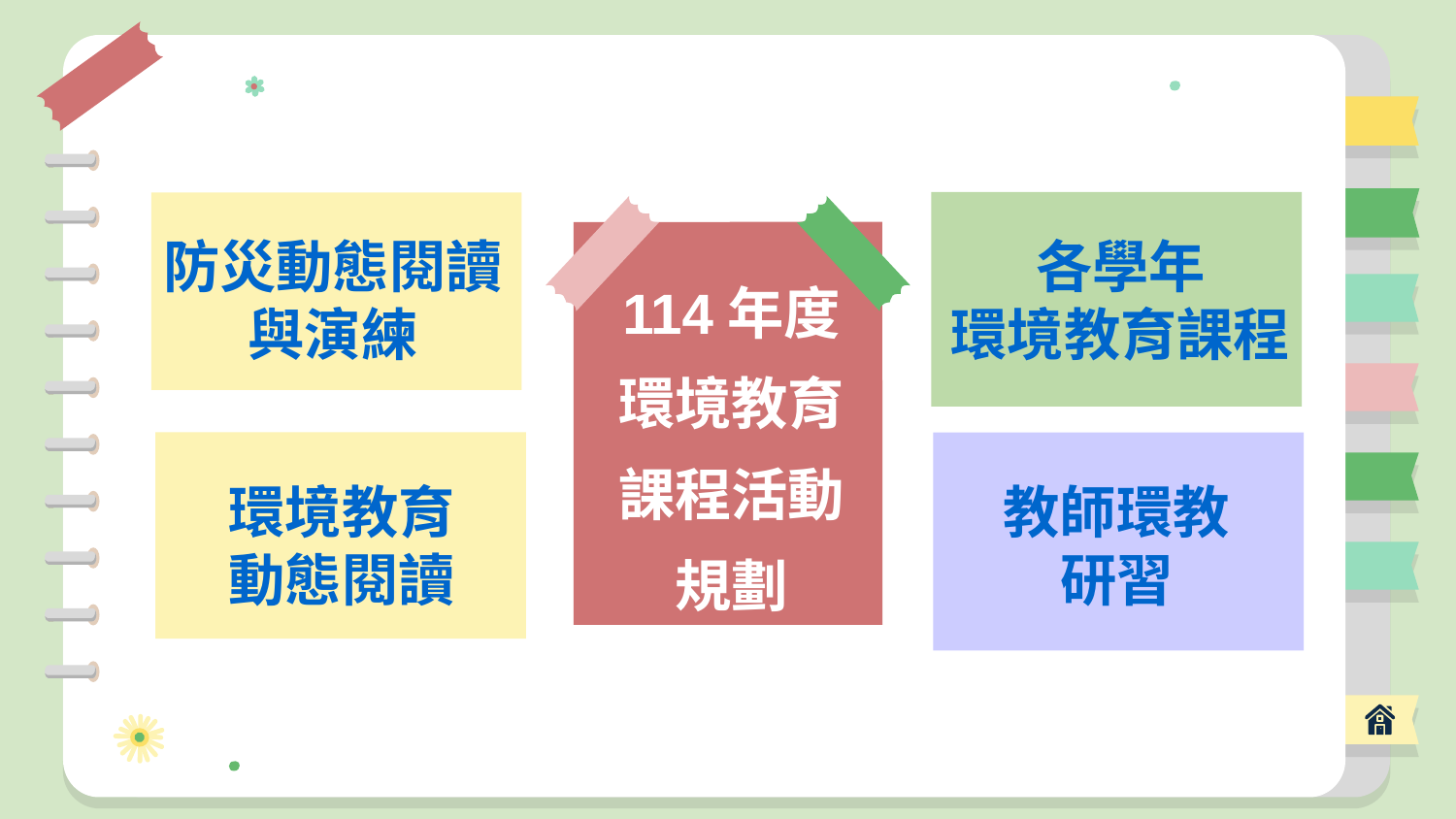

各學年
環境教育課程

防災動態閱讀與演練

# 114年度 環境教育 課程活動 規劃

環境教育
動態閱讀

教師環教
研習